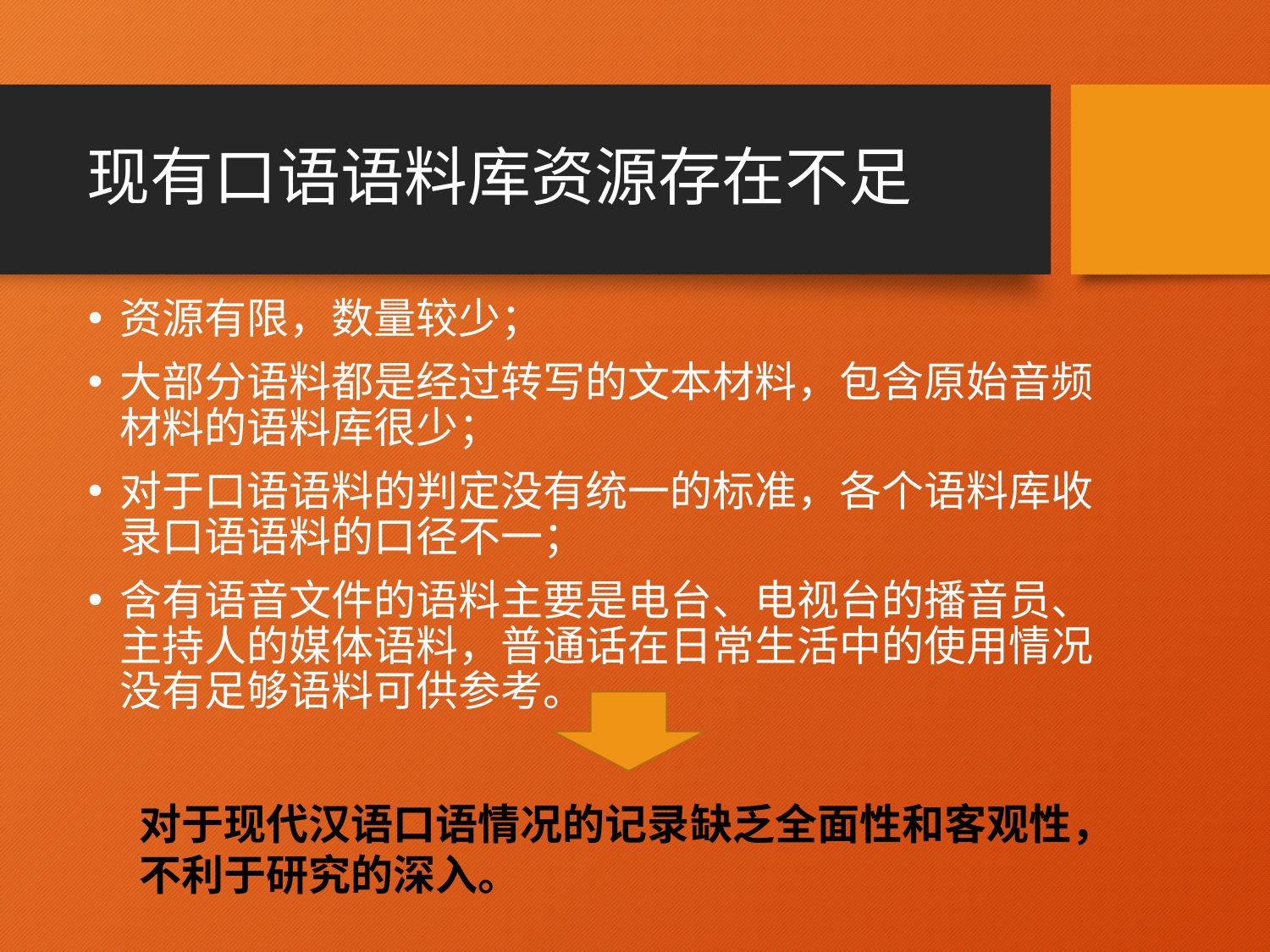

# 现有口语语料库资源存在不足
资源有限，数量较少；
大部分语料都是经过转写的文本材料，包含原始音频材料的语料库很少；
对于口语语料的判定没有统一的标准，各个语料库收录口语语料的口径不一；
含有语音文件的语料主要是电台、电视台的播音员、主持人的媒体语料，普通话在日常生活中的使用情况没有足够语料可供参考。

对于现代汉语口语情况的记录缺乏全面性和客观性，
不利于研究的深入。